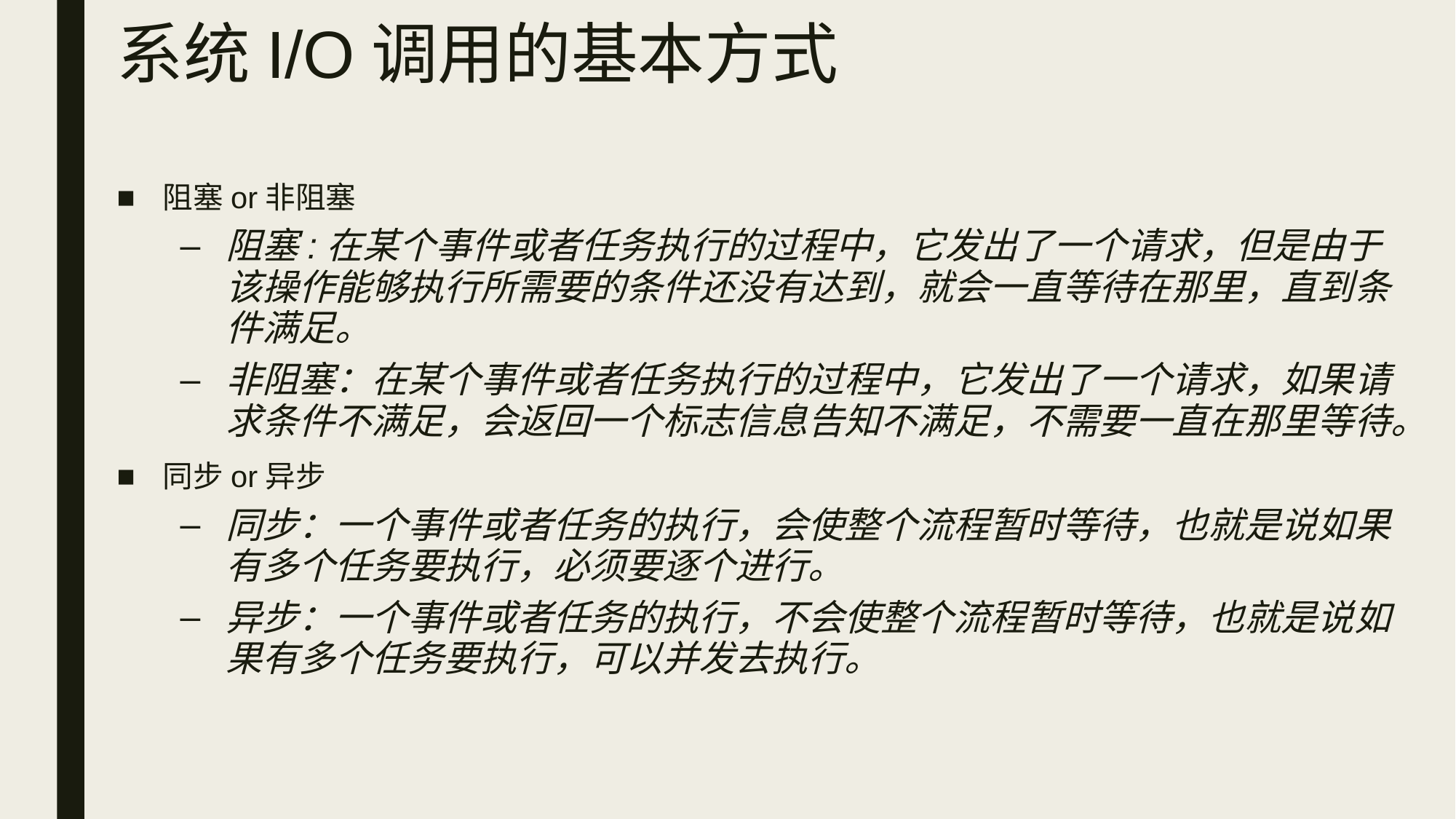

# 系统I/O调用的基本方式
阻塞or非阻塞
阻塞:在某个事件或者任务执行的过程中，它发出了一个请求，但是由于该操作能够执行所需要的条件还没有达到，就会一直等待在那里，直到条件满足。
非阻塞：在某个事件或者任务执行的过程中，它发出了一个请求，如果请求条件不满足，会返回一个标志信息告知不满足，不需要一直在那里等待。
同步or异步
同步：一个事件或者任务的执行，会使整个流程暂时等待，也就是说如果有多个任务要执行，必须要逐个进行。
异步：一个事件或者任务的执行，不会使整个流程暂时等待，也就是说如果有多个任务要执行，可以并发去执行。